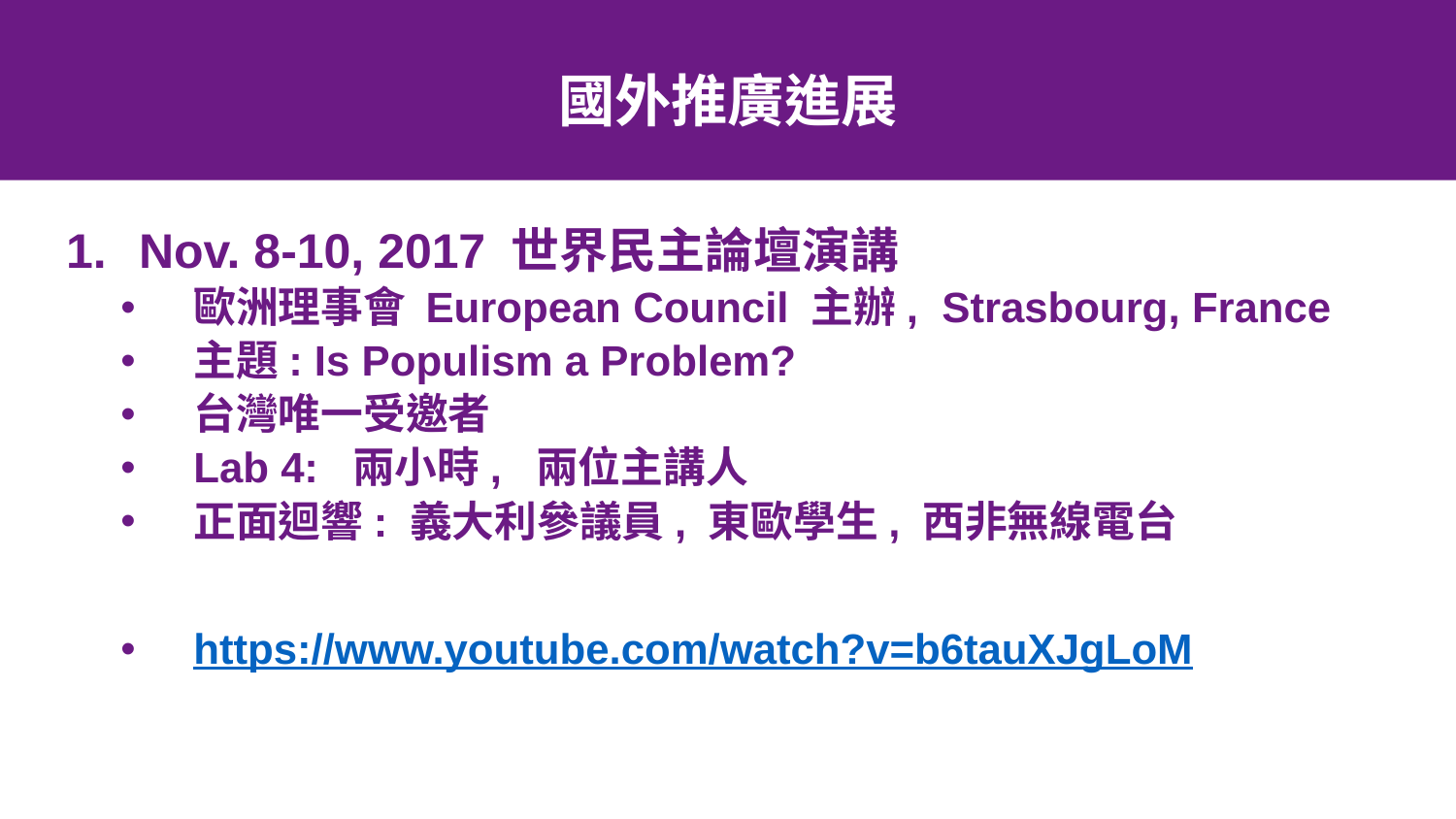

# 國外推廣進展
Nov. 8-10, 2017 世界民主論壇演講
歐洲理事會 European Council 主辦,  Strasbourg, France
主題: Is Populism a Problem?
台灣唯一受邀者
Lab 4:  兩小時,  兩位主講人
正面迴響: 義大利參議員, 東歐學生, 西非無線電台

https://www.youtube.com/watch?v=b6tauXJgLoM